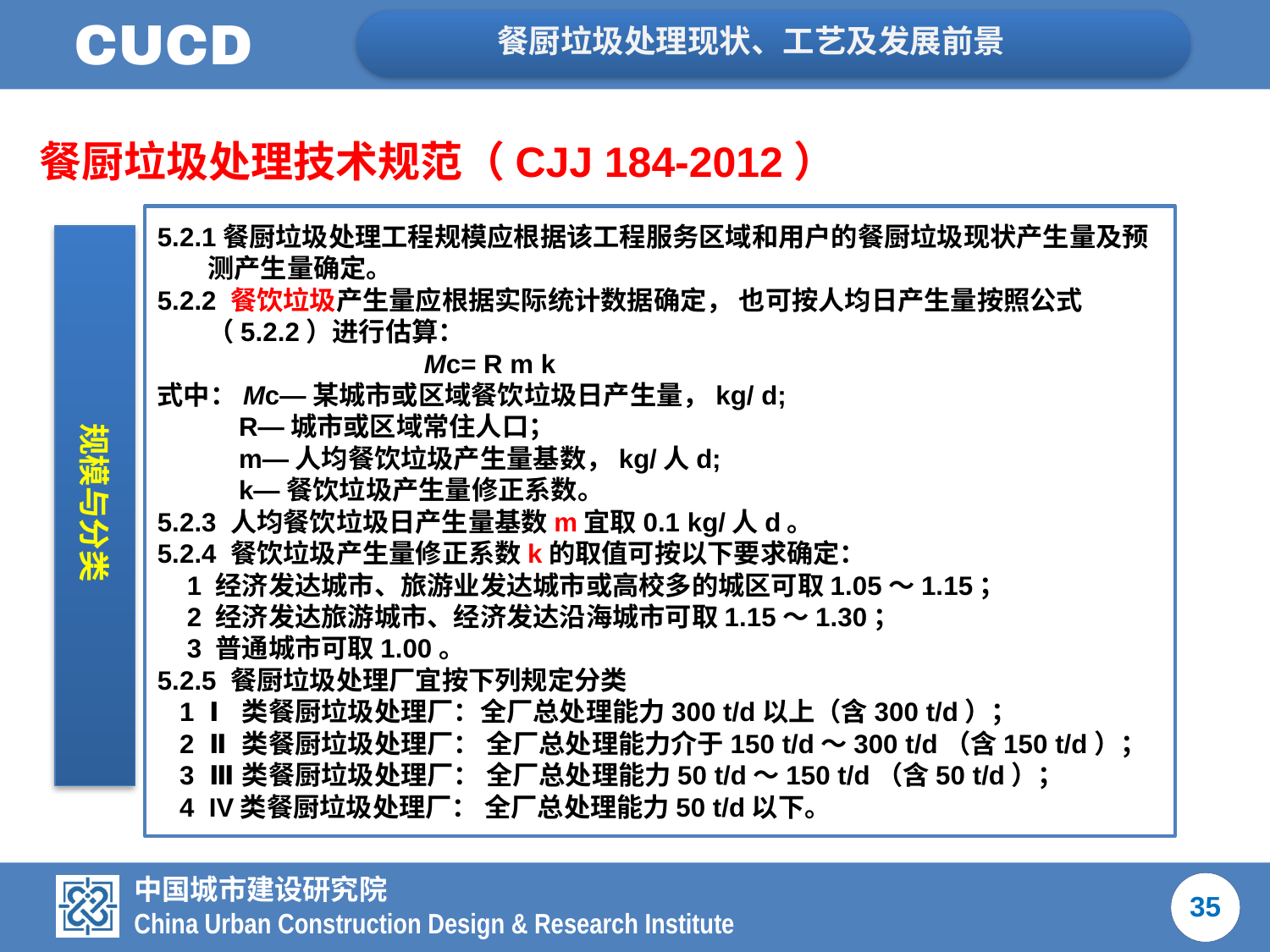

餐厨垃圾处理技术规范（CJJ 184-2012）
5.2.1餐厨垃圾处理工程规模应根据该工程服务区域和用户的餐厨垃圾现状产生量及预测产生量确定。
5.2.2 餐饮垃圾产生量应根据实际统计数据确定， 也可按人均日产生量按照公式（5.2.2）进行估算：
                                    Mc= R m k
式中：Mc—某城市或区域餐饮垃圾日产生量，kg/ d;
           R—城市或区域常住人口；
           m—人均餐饮垃圾产生量基数，kg/人d;
           k—餐饮垃圾产生量修正系数。
5.2.3 人均餐饮垃圾日产生量基数m宜取0.1 kg/人d。
5.2.4 餐饮垃圾产生量修正系数k的取值可按以下要求确定：
    1 经济发达城市、旅游业发达城市或高校多的城区可取1.05～1.15；
    2 经济发达旅游城市、经济发达沿海城市可取1.15～1.30；
    3 普通城市可取1.00。
5.2.5 餐厨垃圾处理厂宜按下列规定分类
   1  Ⅰ类餐厨垃圾处理厂：全厂总处理能力300 t/d以上（含300 t/d）；
   2  Ⅱ类餐厨垃圾处理厂： 全厂总处理能力介于150 t/d～300 t/d（含150 t/d）；
   3  Ⅲ类餐厨垃圾处理厂： 全厂总处理能力50 t/d～150 t/d（含50 t/d）；
   4  IV类餐厨垃圾处理厂： 全厂总处理能力50 t/d以下。
规模与分类
35